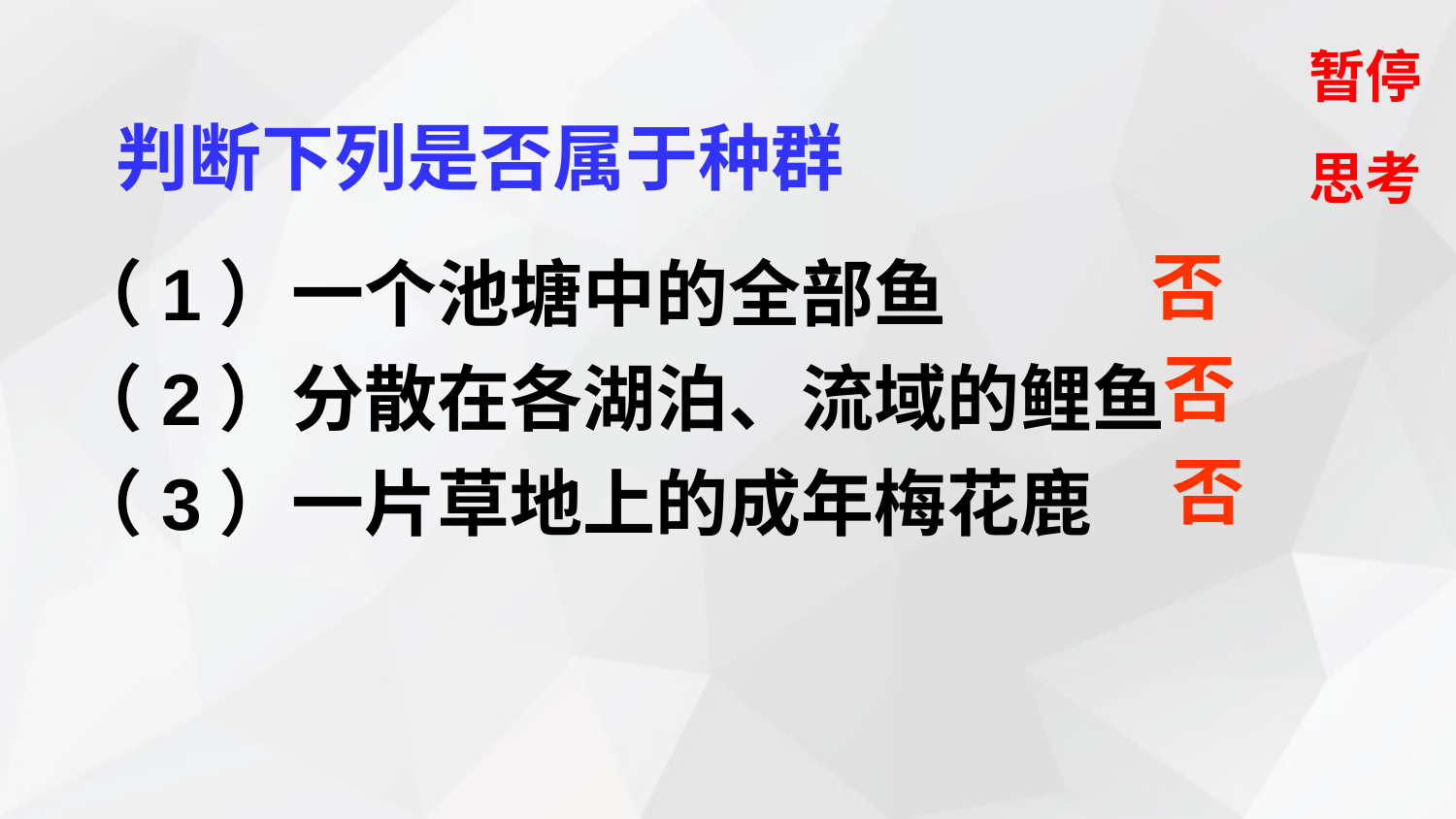

暂停
思考
判断下列是否属于种群

（1）一个池塘中的全部鱼
（2）分散在各湖泊、流域的鲤鱼（3）一片草地上的成年梅花鹿

否
否
否